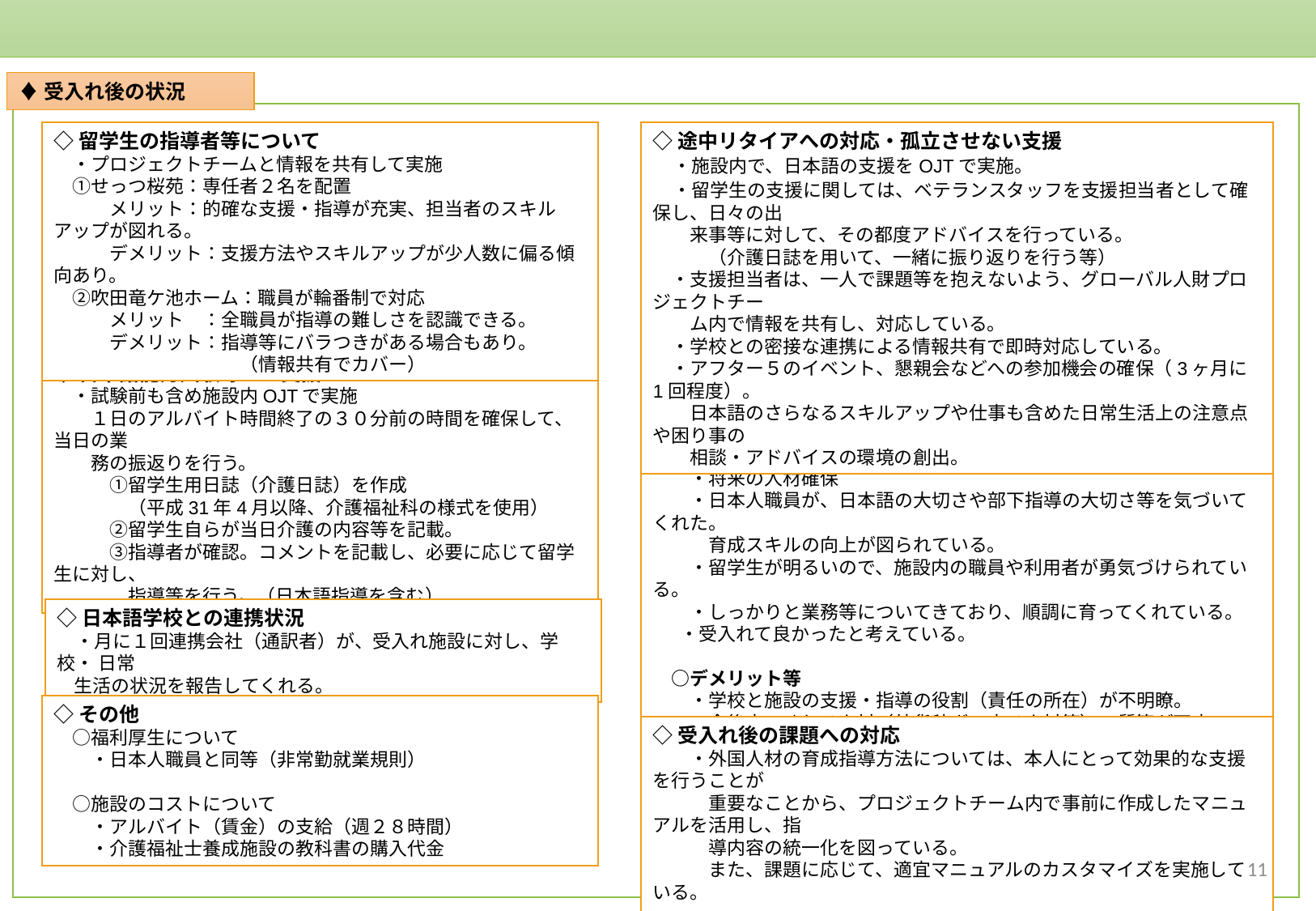

①　社会福祉法人　成光苑（Ｐ２）
♦受入れ後の状況

◇留学生の指導者等について
　・プロジェクトチームと情報を共有して実施
　①せっつ桜苑：専任者２名を配置
　　　メリット：的確な支援・指導が充実、担当者のスキルアップが図れる。
　　　デメリット：支援方法やスキルアップが少人数に偏る傾向あり。
　②吹田竜ケ池ホーム：職員が輪番制で対応
　　　メリット　：全職員が指導の難しさを認識できる。
　　　デメリット：指導等にバラつきがある場合もあり。
　　　　　　　　　　（情報共有でカバー）
◇途中リタイアへの対応・孤立させない支援
　・施設内で、日本語の支援をOJTで実施。
　・留学生の支援に関しては、ベテランスタッフを支援担当者として確保し、日々の出
　　来事等に対して、その都度アドバイスを行っている。
　　　（介護日誌を用いて、一緒に振り返りを行う等）
　・支援担当者は、一人で課題等を抱えないよう、グローバル人財プロジェクトチー
　　ム内で情報を共有し、対応している。
　・学校との密接な連携による情報共有で即時対応している。
　・アフター５のイベント、懇親会などへの参加機会の確保（3ヶ月に1回程度）。
　　日本語のさらなるスキルアップや仕事も含めた日常生活上の注意点や困り事の
　　相談・アドバイスの環境の創出。
◇日本語能力試験等への支援
　・試験前も含め施設内OJTで実施
　　１日のアルバイト時間終了の３０分前の時間を確保して、当日の業
　　務の振返りを行う。
　　　①留学生用日誌（介護日誌）を作成
　　　　（平成31年4月以降、介護福祉科の様式を使用）
　　　②留学生自らが当日介護の内容等を記載。
　　　③指導者が確認。コメントを記載し、必要に応じて留学生に対し、
　　　　指導等を行う。（日本語指導を含む）
◇受入れ後の感想
　○メリット
　　・将来の人材確保
　　・日本人職員が、日本語の大切さや部下指導の大切さ等を気づいてくれた。
　　　育成スキルの向上が図られている。
　　・留学生が明るいので、施設内の職員や利用者が勇気づけられている。
　　・しっかりと業務等についてきており、順調に育ってくれている。
　  ・受入れて良かったと考えている。

　○デメリット等
　　・学校と施設の支援・指導の役割（責任の所在）が不明瞭。
　　・今後来てくれる人材（外貨稼ぎで来る人材等）の質等が不安。
◇日本語学校との連携状況
　・月に１回連携会社（通訳者）が、受入れ施設に対し、学校・ 日常
   生活の状況を報告してくれる。
◇その他
　○福利厚生について
　　・日本人職員と同等（非常勤就業規則）

　○施設のコストについて
　　・アルバイト（賃金）の支給（週２８時間）
　　・介護福祉士養成施設の教科書の購入代金
◇受入れ後の課題への対応
　　・外国人材の育成指導方法については、本人にとって効果的な支援を行うことが
　　　重要なことから、プロジェクトチーム内で事前に作成したマニュアルを活用し、指
　　　導内容の統一化を図っている。
　　　また、課題に応じて、適宜マニュアルのカスタマイズを実施している。

11